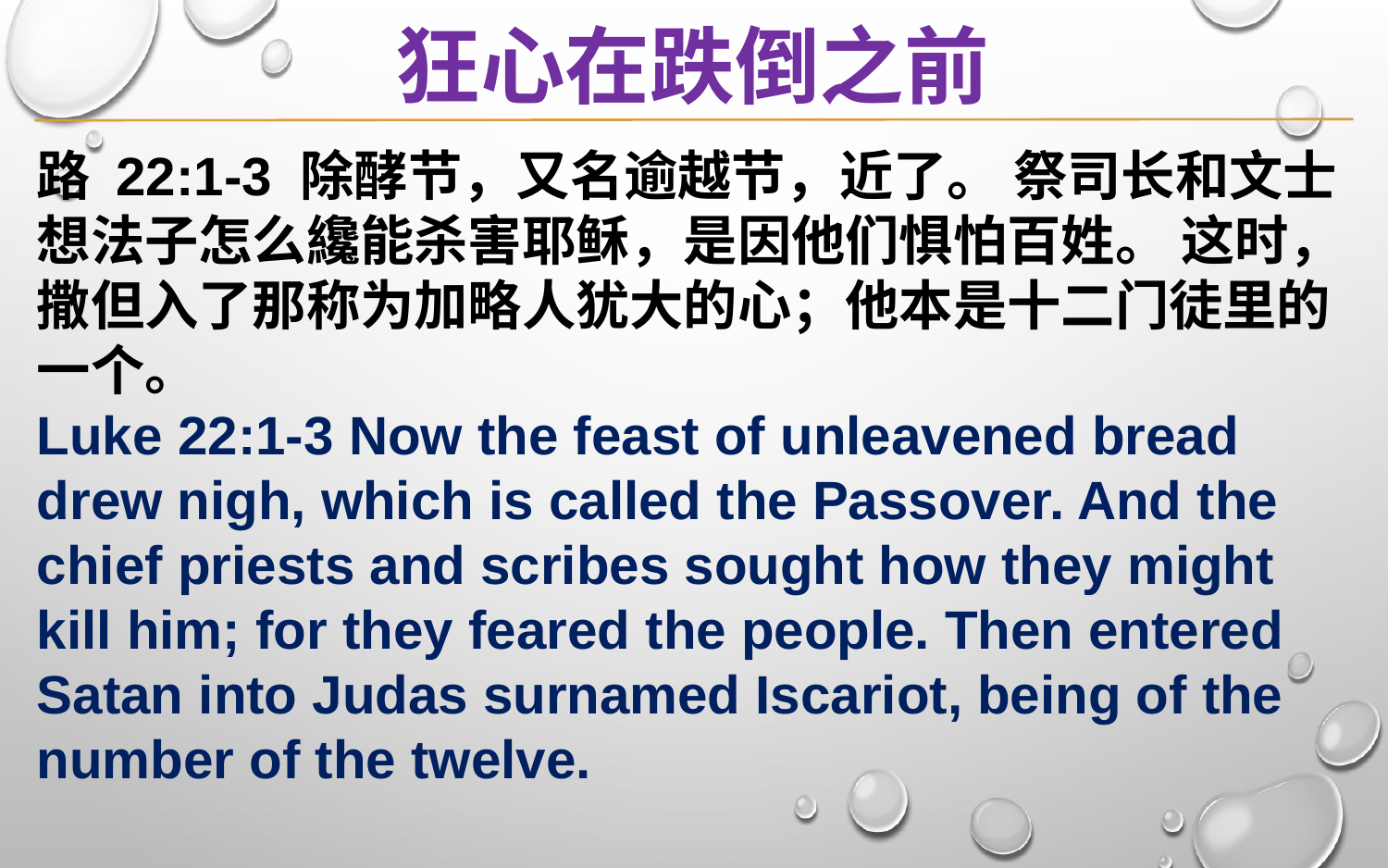

狂心在跌倒之前
路 22:1-3 除酵节，又名逾越节，近了。 祭司长和文士想法子怎么纔能杀害耶稣，是因他们惧怕百姓。 这时，撒但入了那称为加略人犹大的心；他本是十二门徒里的一个。
Luke 22:1-3 Now the feast of unleavened bread drew nigh, which is called the Passover. And the chief priests and scribes sought how they might kill him; for they feared the people. Then entered Satan into Judas surnamed Iscariot, being of the number of the twelve.